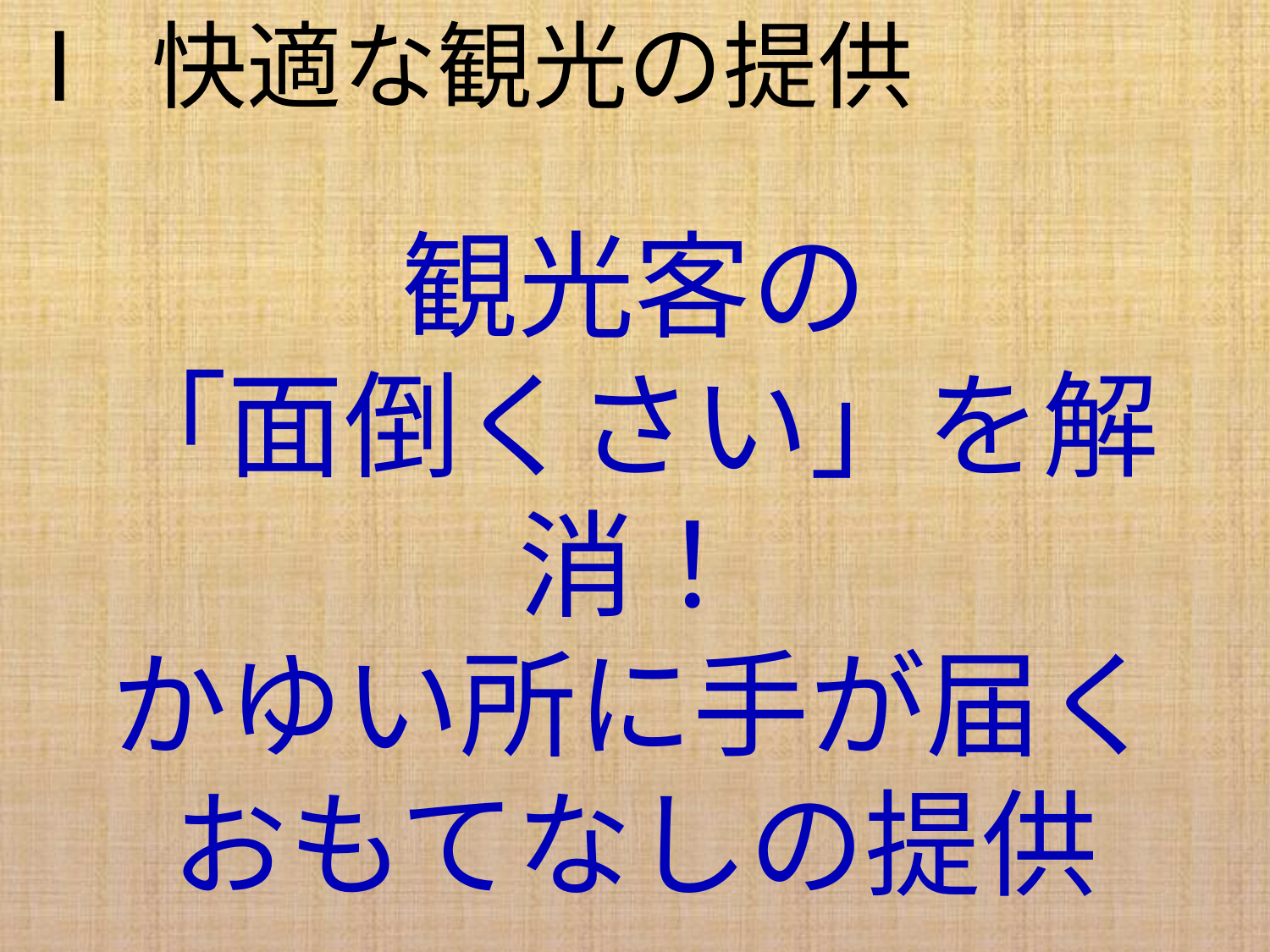

Ⅰ 快適な観光の提供
観光客の
「面倒くさい」を解消！
かゆい所に手が届く
おもてなしの提供